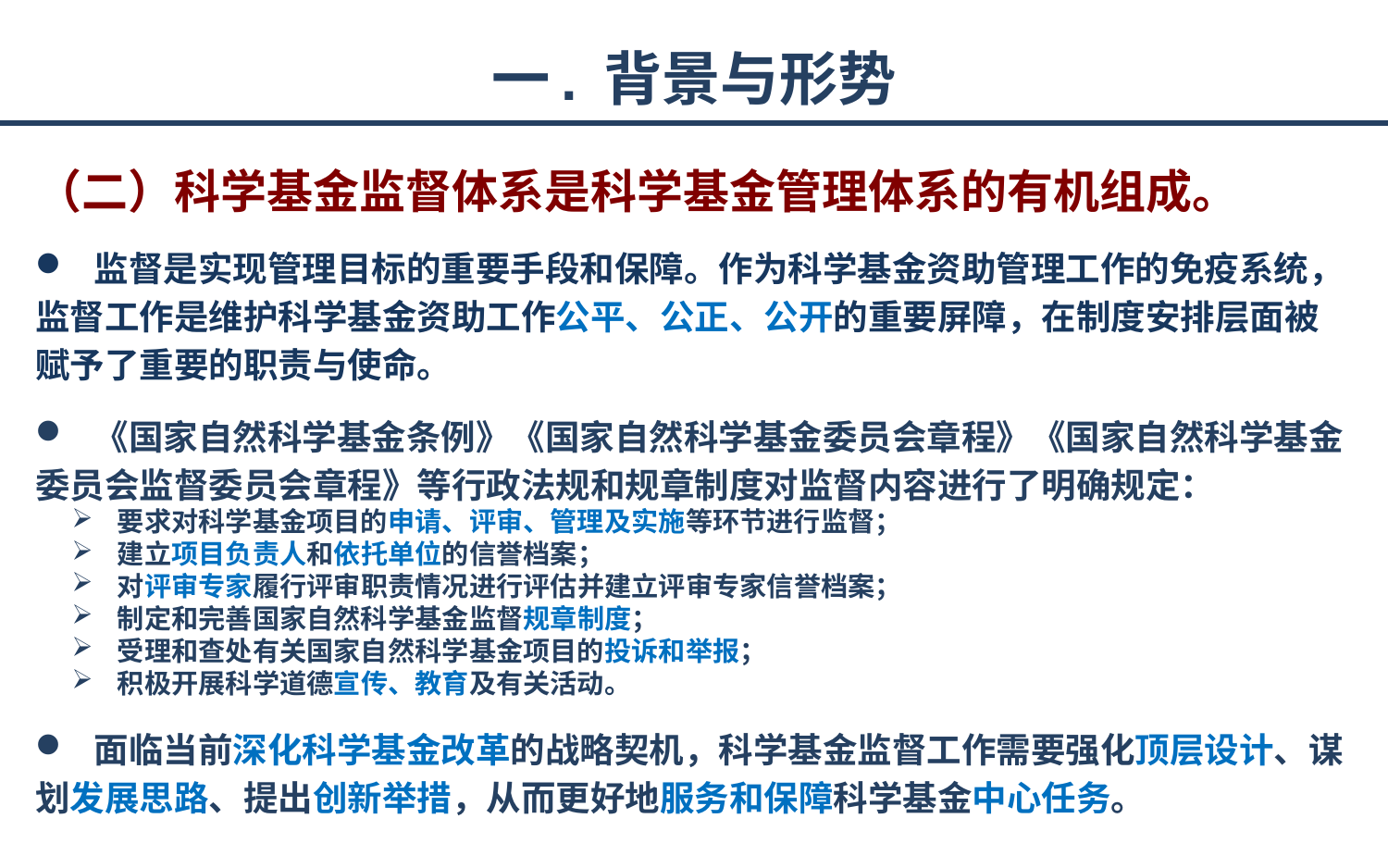

# 一. 背景与形势
（二）科学基金监督体系是科学基金管理体系的有机组成。
  监督是实现管理目标的重要手段和保障。作为科学基金资助管理工作的免疫系统，监督工作是维护科学基金资助工作公平、公正、公开的重要屏障，在制度安排层面被赋予了重要的职责与使命。
  《国家自然科学基金条例》《国家自然科学基金委员会章程》《国家自然科学基金委员会监督委员会章程》等行政法规和规章制度对监督内容进行了明确规定：
 要求对科学基金项目的申请、评审、管理及实施等环节进行监督；
 建立项目负责人和依托单位的信誉档案；
 对评审专家履行评审职责情况进行评估并建立评审专家信誉档案；
 制定和完善国家自然科学基金监督规章制度；
 受理和查处有关国家自然科学基金项目的投诉和举报；
 积极开展科学道德宣传、教育及有关活动。
  面临当前深化科学基金改革的战略契机，科学基金监督工作需要强化顶层设计、谋划发展思路、提出创新举措，从而更好地服务和保障科学基金中心任务。